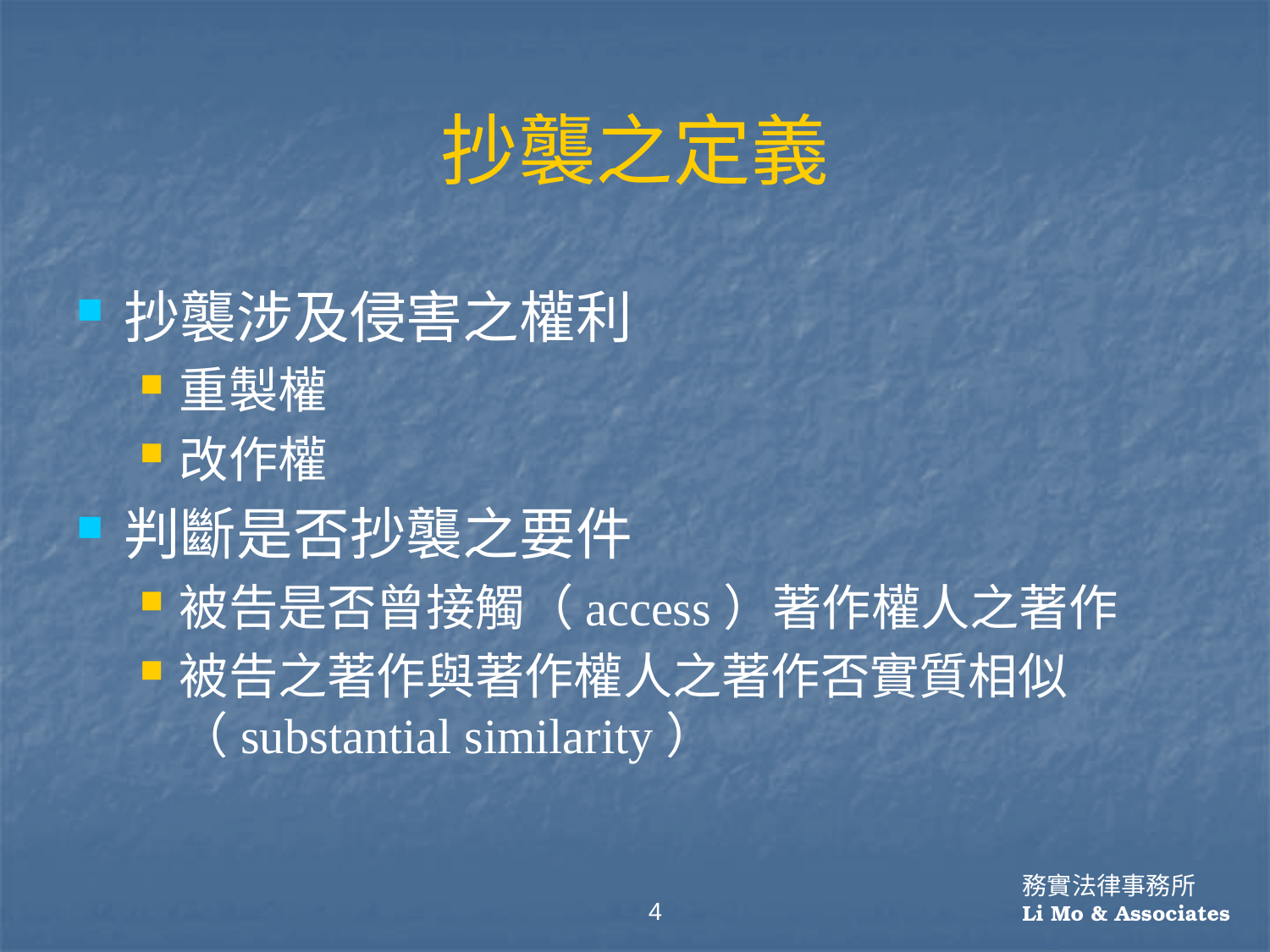

# 抄襲之定義
抄襲涉及侵害之權利
重製權
改作權
判斷是否抄襲之要件
被告是否曾接觸（access）著作權人之著作
被告之著作與著作權人之著作否實質相似（substantial similarity）

務實法律事務所
Li Mo & Associates
4